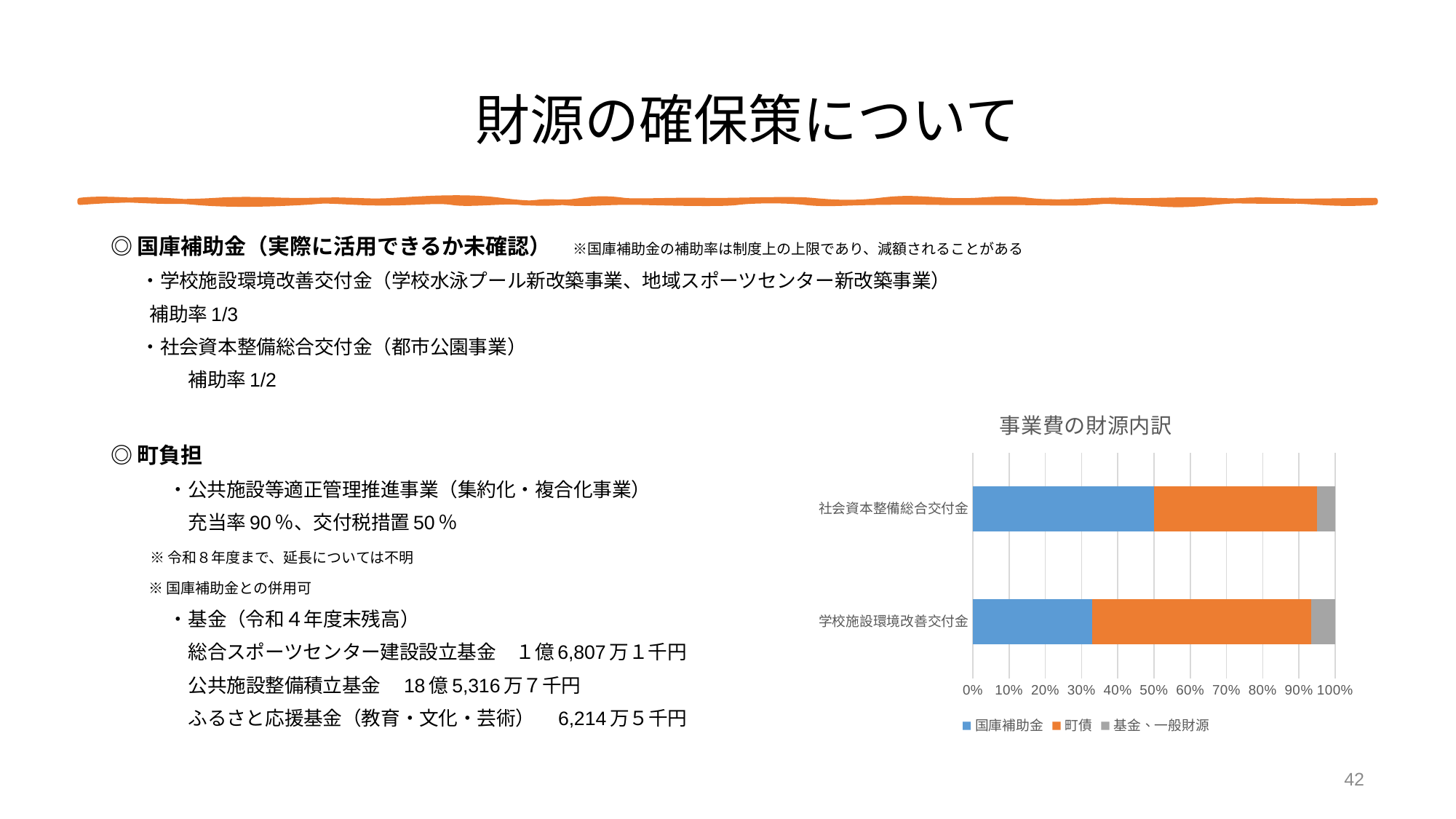

# 財源の確保策について

◎国庫補助金（実際に活用できるか未確認）　※国庫補助金の補助率は制度上の上限であり、減額されることがある
      ・学校施設環境改善交付金（学校水泳プール新改築事業、地域スポーツセンター新改築事業）
        補助率1/3
      ・社会資本整備総合交付金（都市公園事業）
　　　　補助率1/2

◎町負担
　　　・公共施設等適正管理推進事業（集約化・複合化事業）
　　　　充当率90％、交付税措置50％
         ※令和８年度まで、延長については不明
          ※国庫補助金との併用可
　　　・基金（令和４年度末残高）
　　　　総合スポーツセンター建設設立基金　１億6,807万１千円
　　　　公共施設整備積立基金　18億5,316万７千円
　　　　ふるさと応援基金（教育・文化・芸術）　6,214万５千円

### Chart: 事業費の財源内訳

| Category | 国庫補助金 | 町債 | 基金、一般財源 |
|---|---|---|---|
| 学校施設環境改善交付金 | 33.0 | 60.3 | 6.700000000000003 |
| 社会資本整備総合交付金 | 50.0 | 45.0 | 5.0 |
42